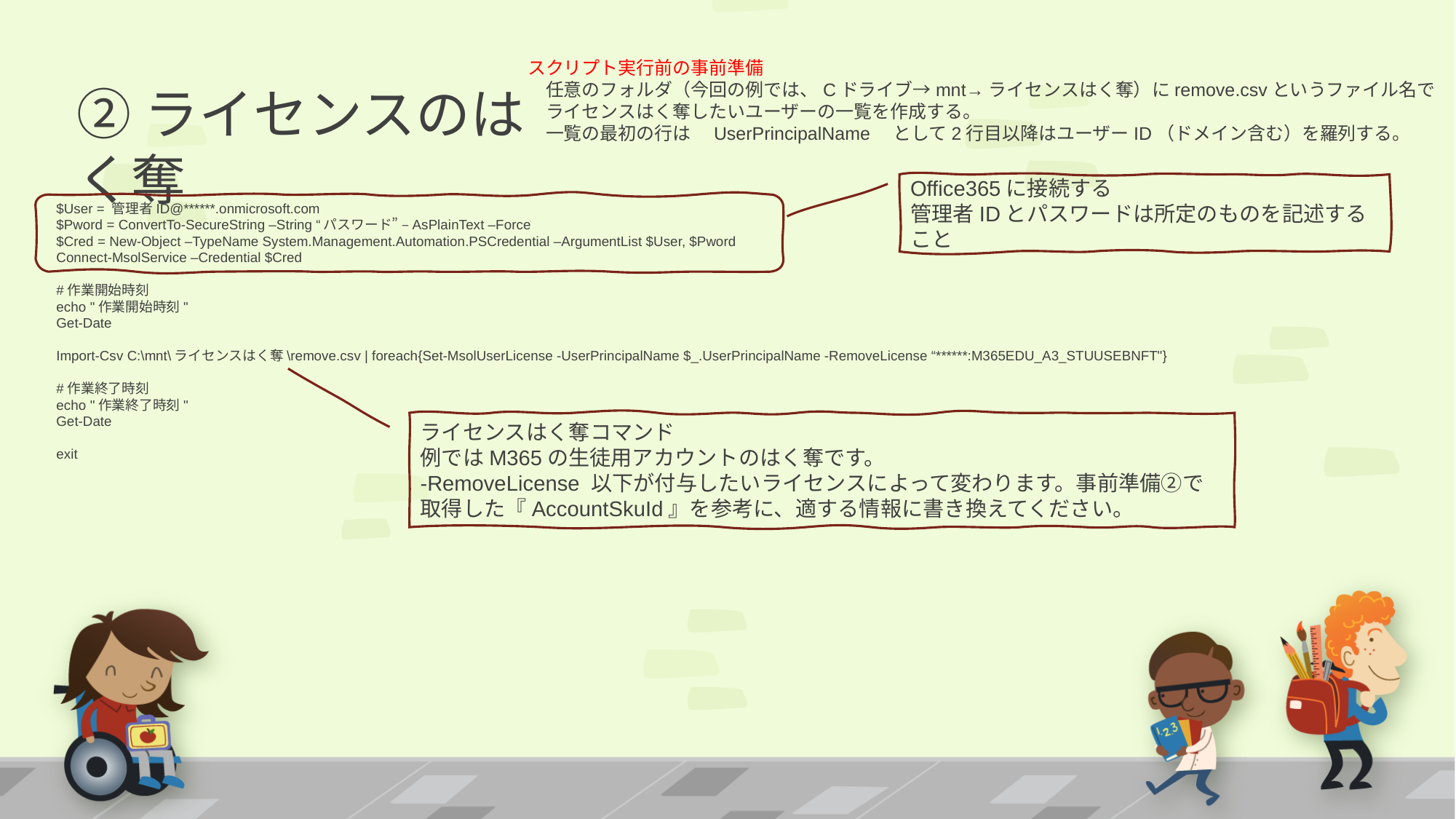

スクリプト実行前の事前準備
　任意のフォルダ（今回の例では、Cドライブ→mnt→ライセンスはく奪）にremove.csvというファイル名で
　ライセンスはく奪したいユーザーの一覧を作成する。
　一覧の最初の行は　UserPrincipalName　として2行目以降はユーザーID（ドメイン含む）を羅列する。
②ライセンスのはく奪
Office365に接続する
管理者IDとパスワードは所定のものを記述すること
$User = 管理者ID@******.onmicrosoft.com
$Pword = ConvertTo-SecureString –String “パスワード” –AsPlainText –Force
$Cred = New-Object –TypeName System.Management.Automation.PSCredential –ArgumentList $User, $Pword
Connect-MsolService –Credential $Cred

#作業開始時刻
echo "作業開始時刻"
Get-Date

Import-Csv C:\mnt\ライセンスはく奪\remove.csv | foreach{Set-MsolUserLicense -UserPrincipalName $_.UserPrincipalName -RemoveLicense “******:M365EDU_A3_STUUSEBNFT"}

#作業終了時刻
echo "作業終了時刻"
Get-Date

exit

ライセンスはく奪コマンド
例ではM365の生徒用アカウントのはく奪です。
-RemoveLicense 以下が付与したいライセンスによって変わります。事前準備②で取得した『AccountSkuId』を参考に、適する情報に書き換えてください。